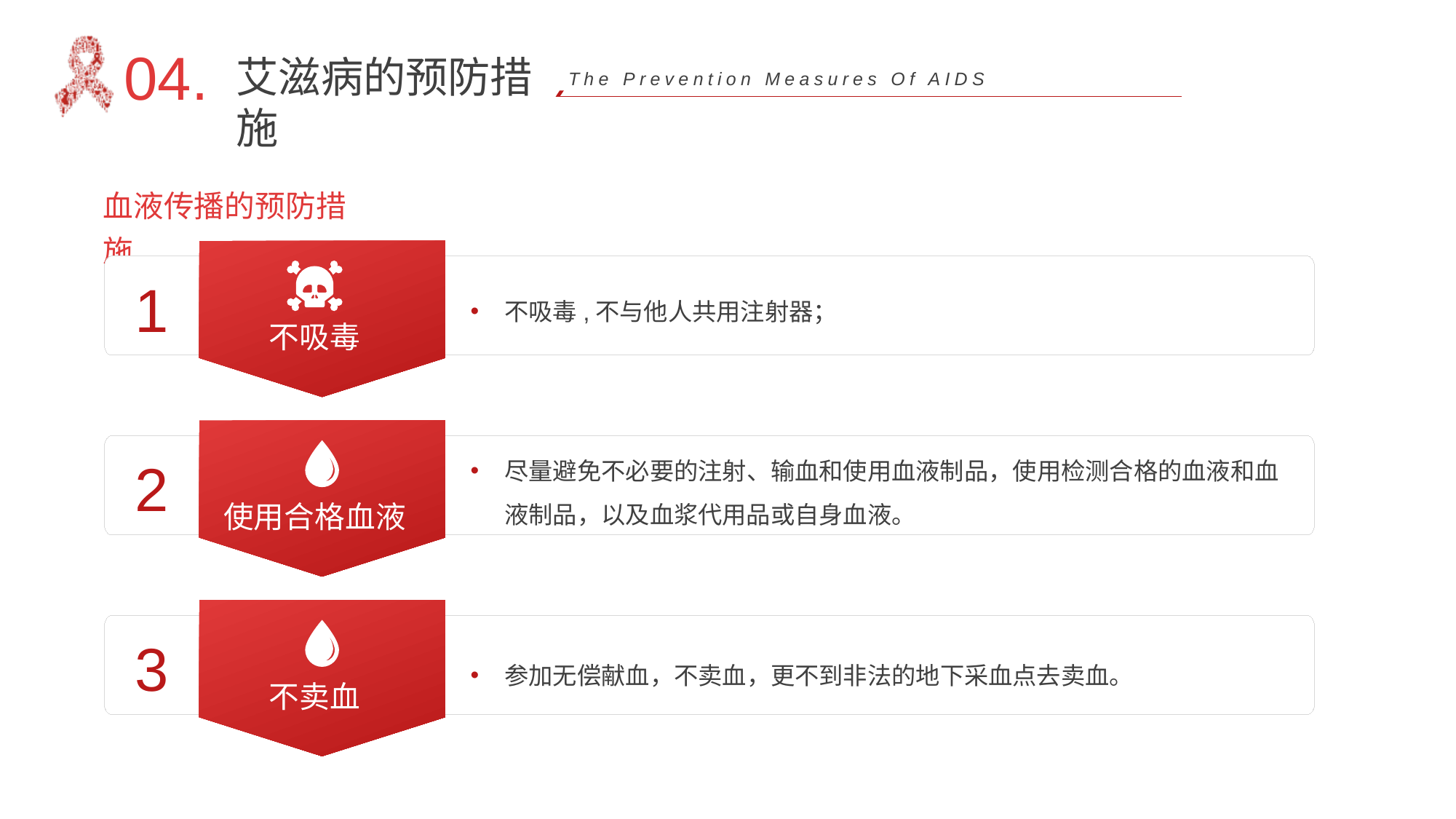

04.
艾滋病的预防措施
The Prevention Measures Of AIDS

血液传播的预防措施

1
不吸毒,不与他人共用注射器；
不吸毒

尽量避免不必要的注射、输血和使用血液制品，使用检测合格的血液和血液制品，以及血浆代用品或自身血液。

2
使用合格血液

3
参加无偿献血，不卖血，更不到非法的地下采血点去卖血。
不卖血